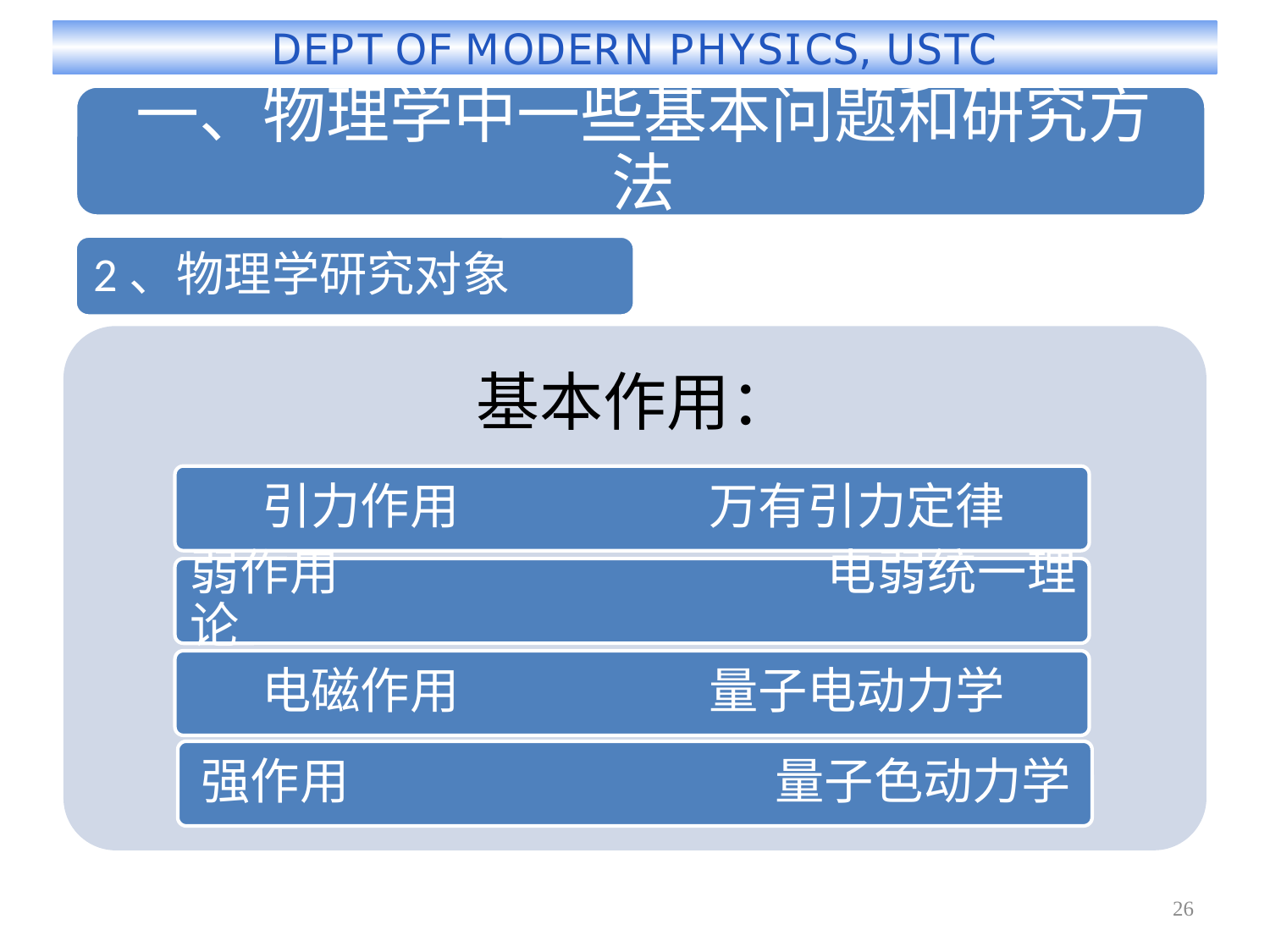

一、物理学中一些基本问题和研究方法
2、物理学研究对象
基本作用：
引力作用		      万有引力定律
弱作用		                      电弱统一理论
电磁作用		      量子电动力学
强作用			      量子色动力学
26